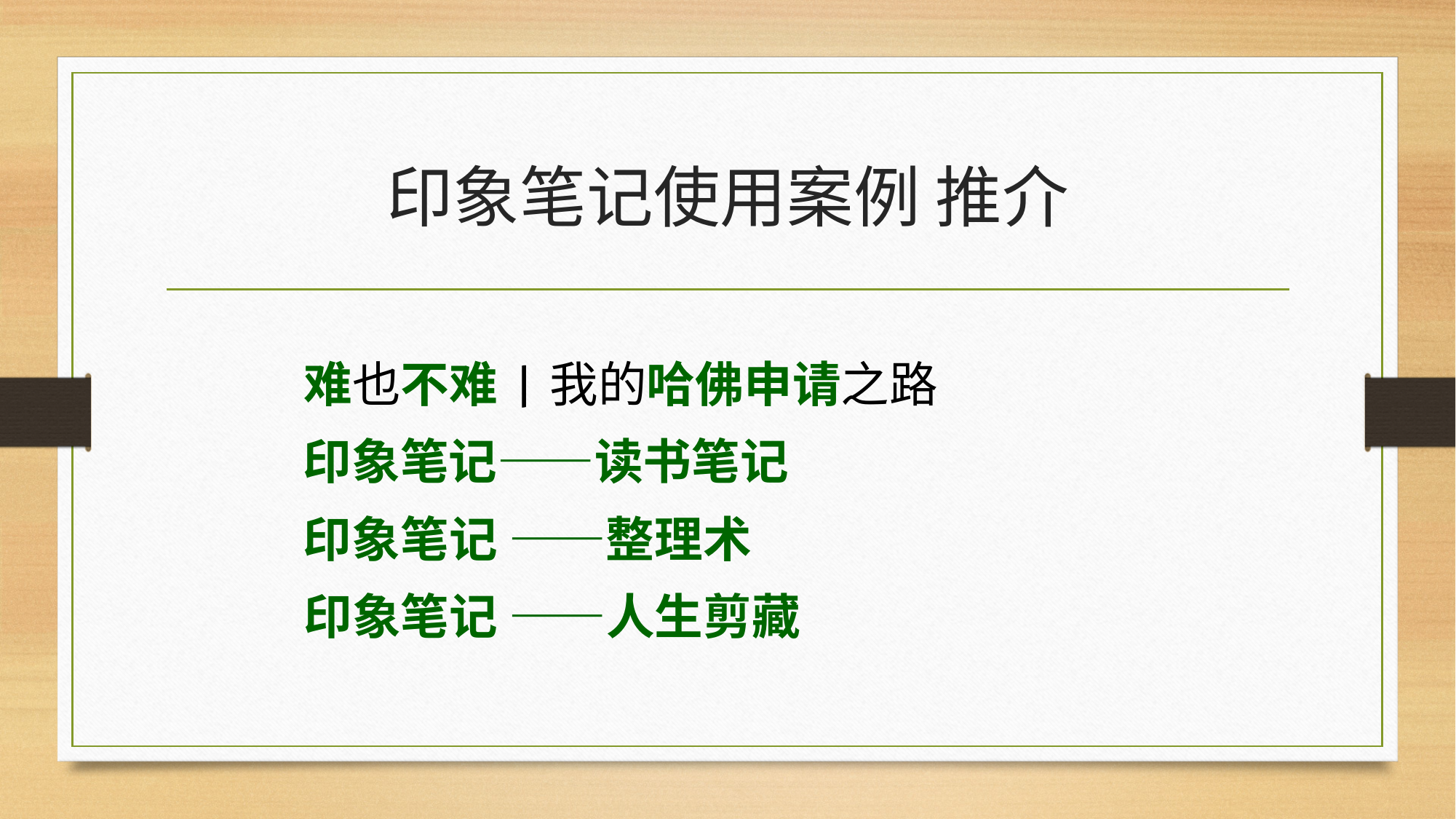

# 印象笔记使用案例 推介
难也不难 | 我的哈佛申请之路
印象笔记——读书笔记
印象笔记 ——整理术
印象笔记 ——人生剪藏